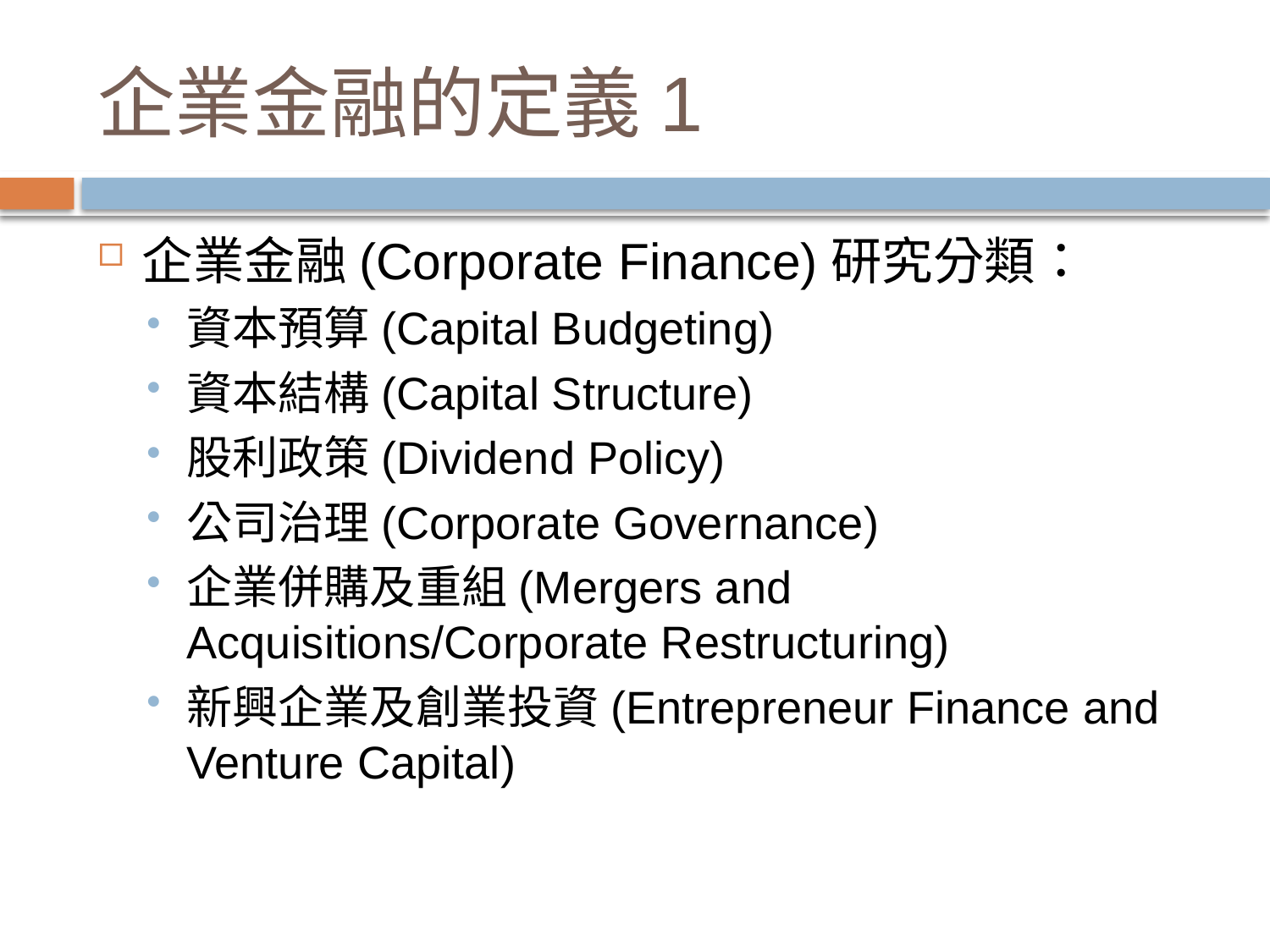

# 企業金融的定義1
企業金融(Corporate Finance)研究分類：
資本預算(Capital Budgeting)
資本結構(Capital Structure)
股利政策(Dividend Policy)
公司治理(Corporate Governance)
企業併購及重組(Mergers and Acquisitions/Corporate Restructuring)
新興企業及創業投資(Entrepreneur Finance and Venture Capital)